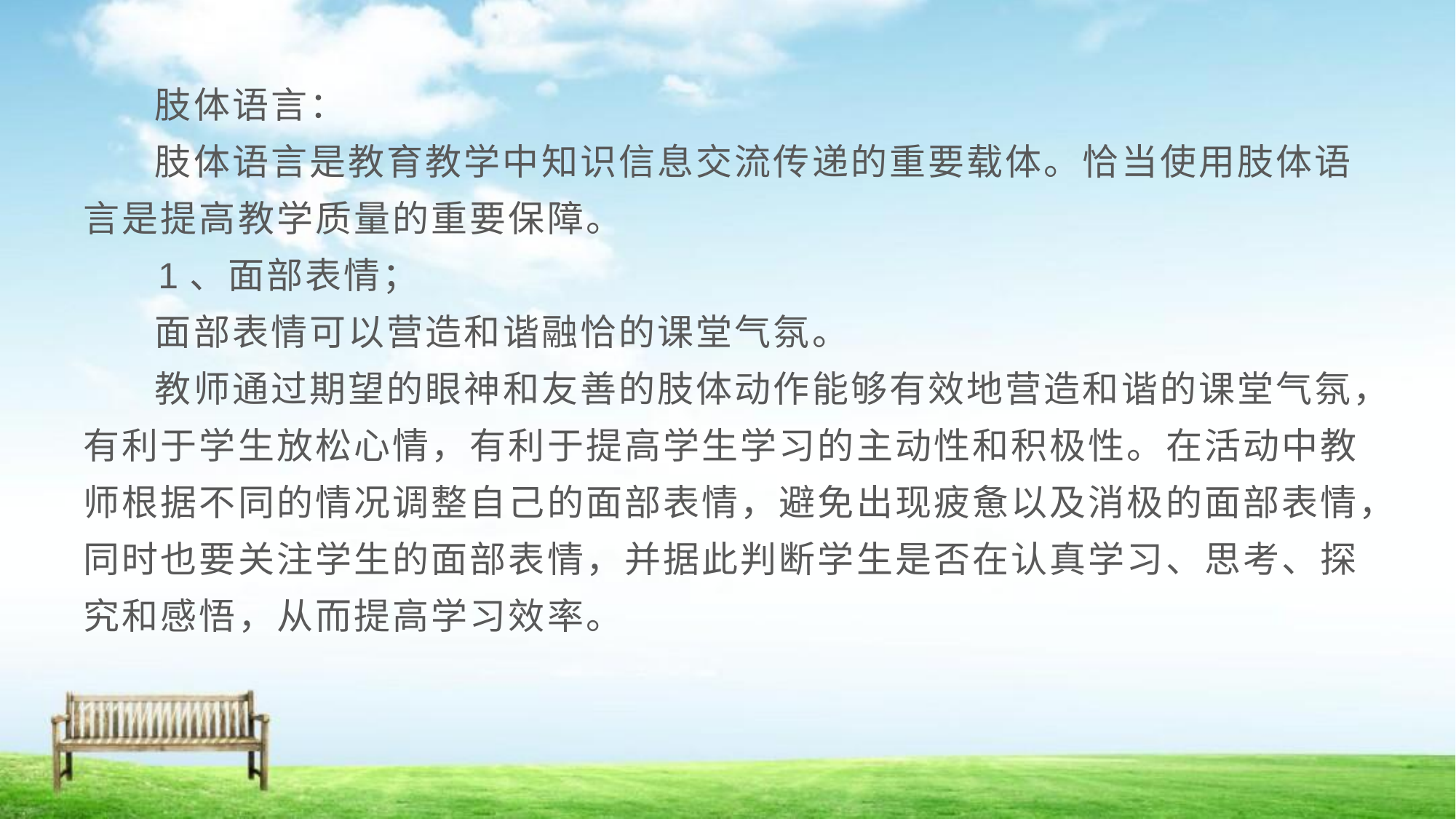

肢体语言：
      肢体语言是教育教学中知识信息交流传递的重要载体。恰当使用肢体语言是提高教学质量的重要保障。
      1、面部表情；
      面部表情可以营造和谐融恰的课堂气氛。
      教师通过期望的眼神和友善的肢体动作能够有效地营造和谐的课堂气氛，有利于学生放松心情，有利于提高学生学习的主动性和积极性。在活动中教师根据不同的情况调整自己的面部表情，避免出现疲惫以及消极的面部表情，同时也要关注学生的面部表情，并据此判断学生是否在认真学习、思考、探究和感悟，从而提高学习效率。